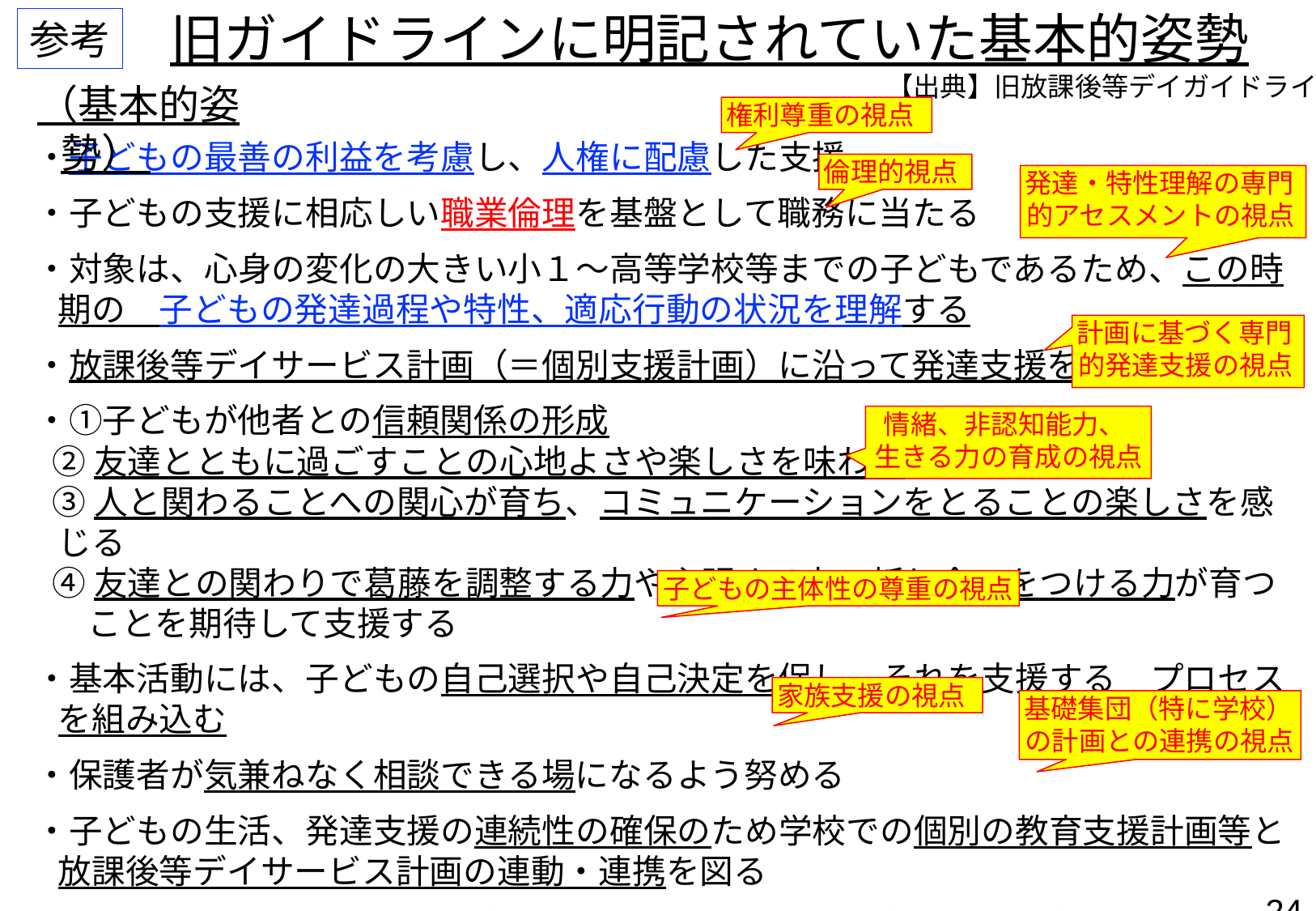

旧ガイドラインに明記されていた基本的姿勢
参考
【出典】旧放課後等デイガイドライン
（基本的姿勢）
権利尊重の視点
・子どもの最善の利益を考慮し、人権に配慮した支援
・子どもの支援に相応しい職業倫理を基盤として職務に当たる
・対象は、心身の変化の大きい小１～高等学校等までの子どもであるため、この時期の　子どもの発達過程や特性、適応行動の状況を理解する
・放課後等デイサービス計画（＝個別支援計画）に沿って発達支援を行う
・①子どもが他者との信頼関係の形成
②友達とともに過ごすことの心地よさや楽しさを味わう
③人と関わることへの関心が育ち、コミュニケーションをとることの楽しさを感じる
④友達との関わりで葛藤を調整する力や主張する力、折り合いをつける力が育つことを期待して支援する
・基本活動には、子どもの自己選択や自己決定を促し、それを支援する　プロセスを組み込む
・保護者が気兼ねなく相談できる場になるよう努める
・子どもの生活、発達支援の連続性の確保のため学校での個別の教育支援計画等と放課後等デイサービス計画の連動・連携を図る
・不登校児には、関係機関と連携しつつ本人の気持ちに寄り添って支援
倫理的視点
発達・特性理解の専門的アセスメントの視点
計画に基づく専門的発達支援の視点
情緒、非認知能力、
生きる力の育成の視点
子どもの主体性の尊重の視点
家族支援の視点
基礎集団（特に学校）の計画との連携の視点
24